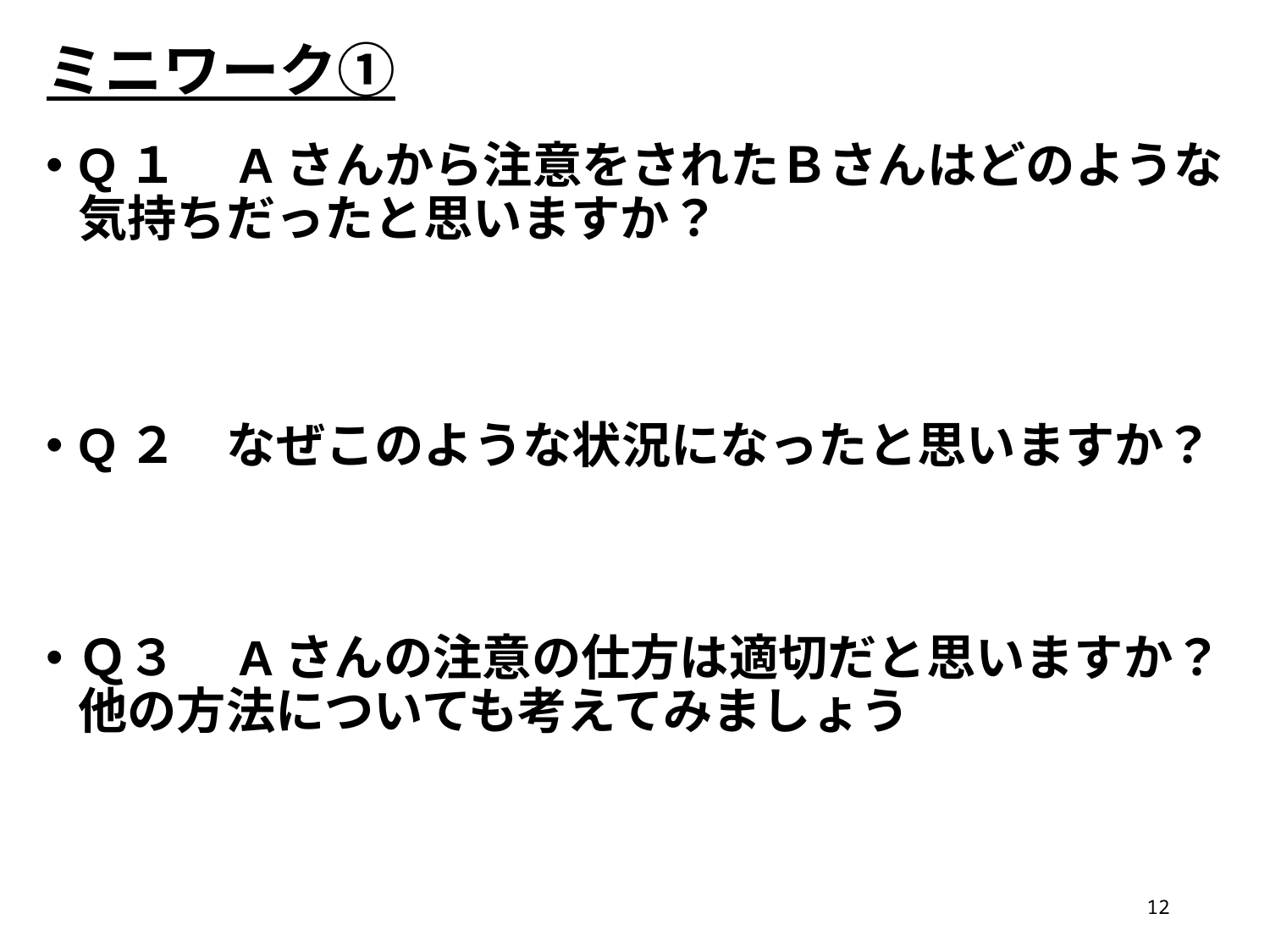

# ミニワーク①
Q１　Aさんから注意をされたＢさんはどのような気持ちだったと思いますか？

Q２　なぜこのような状況になったと思いますか？

Ｑ３　Aさんの注意の仕方は適切だと思いますか？他の方法についても考えてみましょう
12